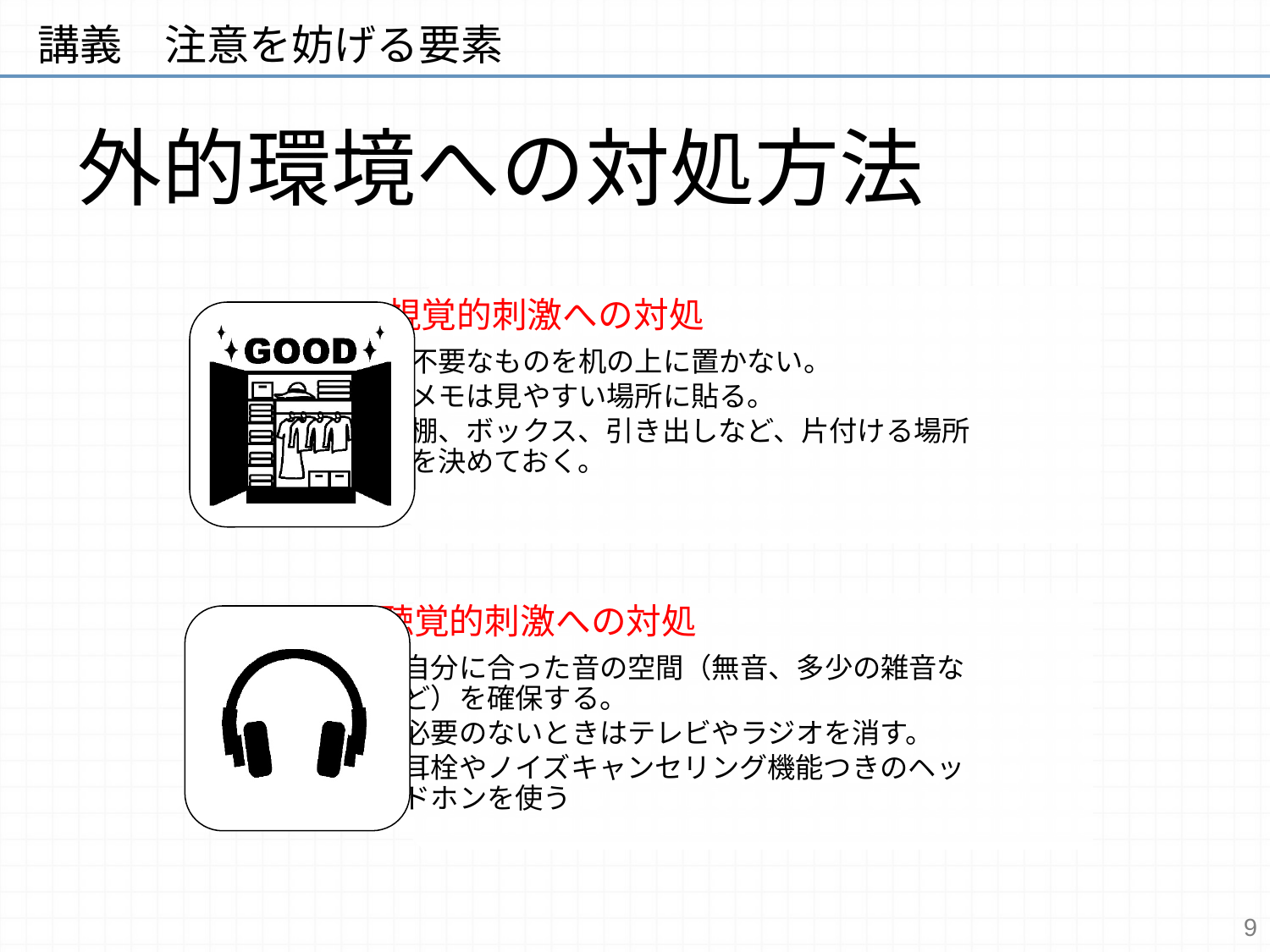

講義　注意を妨げる要素
# 外的環境への対処方法
視覚的刺激への対処
不要なものを机の上に置かない。
メモは見やすい場所に貼る。
棚、ボックス、引き出しなど、片付ける場所を決めておく。
聴覚的刺激への対処
自分に合った音の空間（無音、多少の雑音など）を確保する。
必要のないときはテレビやラジオを消す。
耳栓やノイズキャンセリング機能つきのヘッドホンを使う
9